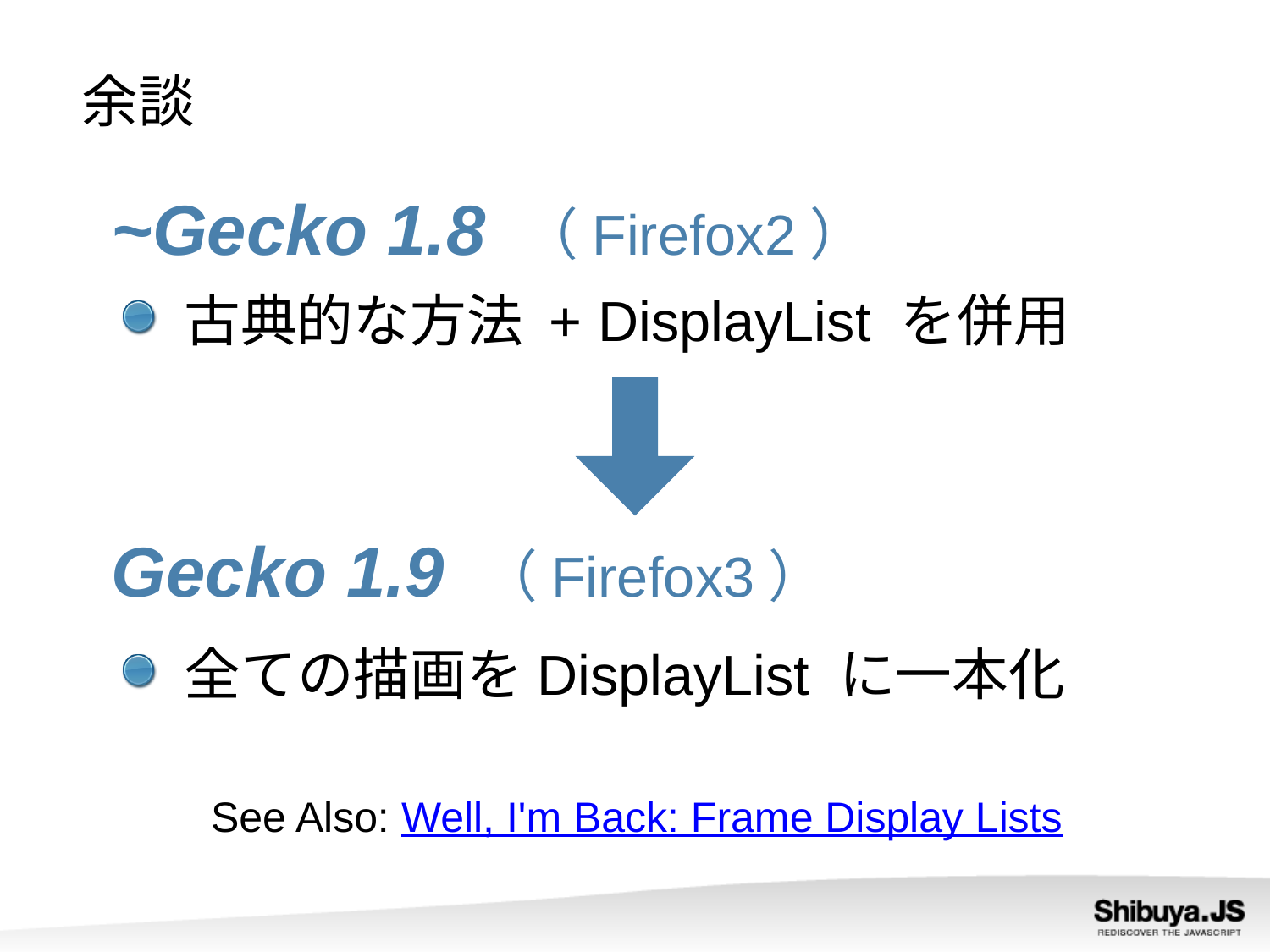

余談
~Gecko 1.8 （Firefox2）
古典的な方法 + DisplayList を併用

Gecko 1.9 （Firefox3）
全ての描画をDisplayList に一本化
See Also: Well, I'm Back: Frame Display Lists